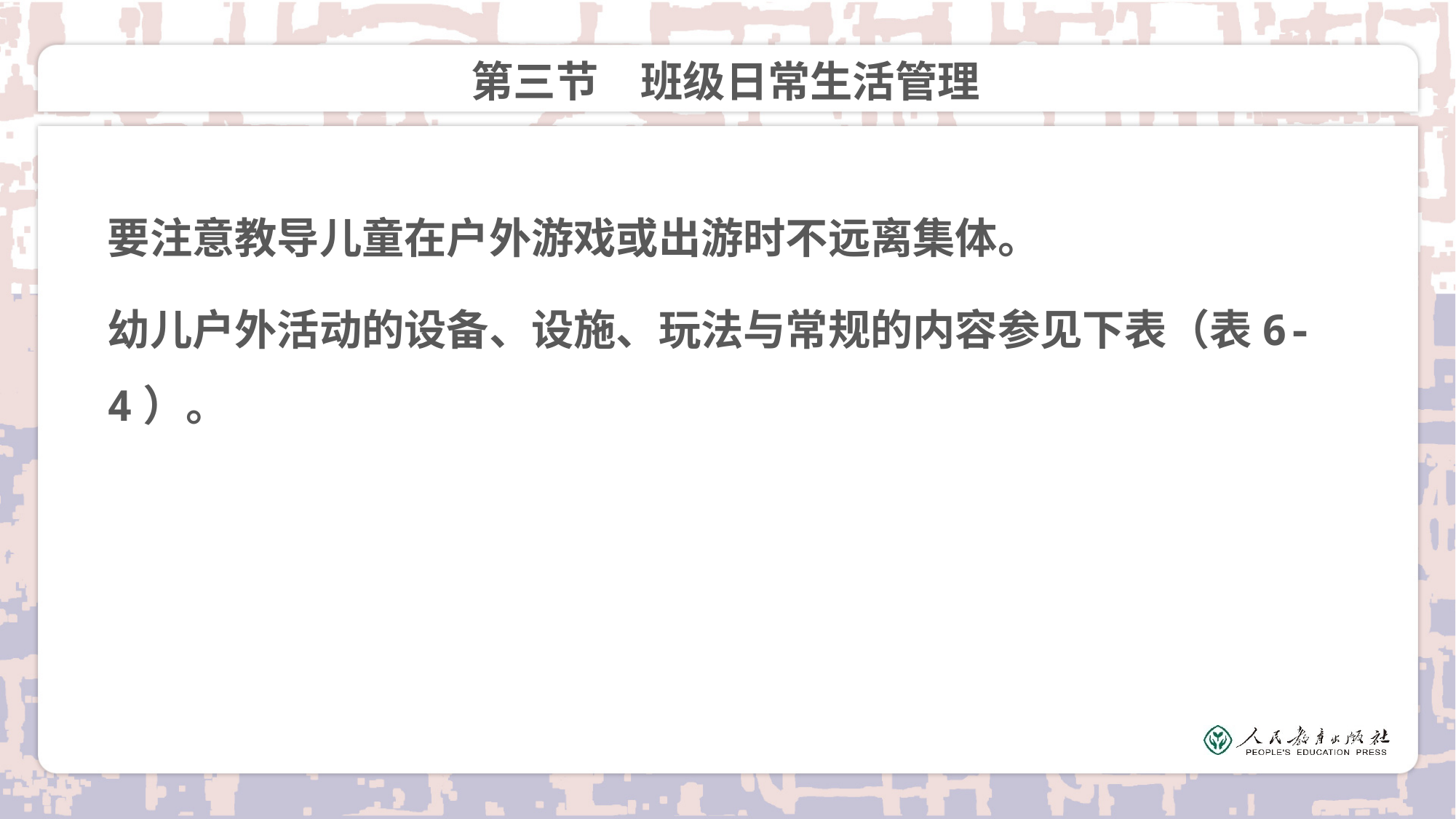

# 第三节　班级日常生活管理
要注意教导儿童在户外游戏或出游时不远离集体。
幼儿户外活动的设备、设施、玩法与常规的内容参见下表（表6-4）。